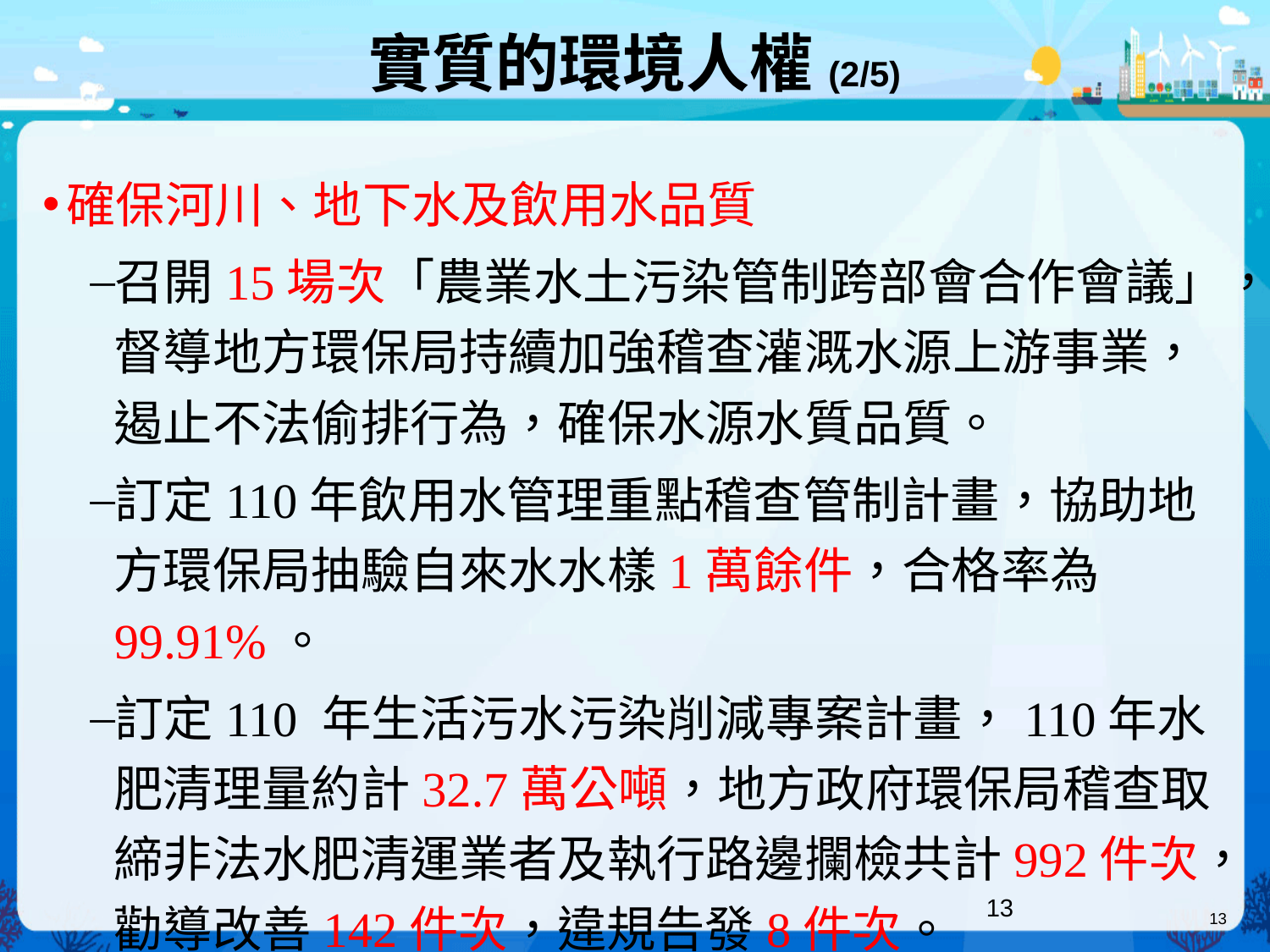

實質的環境人權(2/5)
確保河川、地下水及飲用水品質
召開15場次「農業水土污染管制跨部會合作會議」，督導地方環保局持續加強稽查灌溉水源上游事業，遏止不法偷排行為，確保水源水質品質。
訂定110年飲用水管理重點稽查管制計畫，協助地方環保局抽驗自來水水樣1萬餘件，合格率為99.91%。
訂定110 年生活污水污染削減專案計畫，110年水肥清理量約計32.7萬公噸，地方政府環保局稽查取締非法水肥清運業者及執行路邊攔檢共計992件次，勸導改善142件次，違規告發8件次。
13